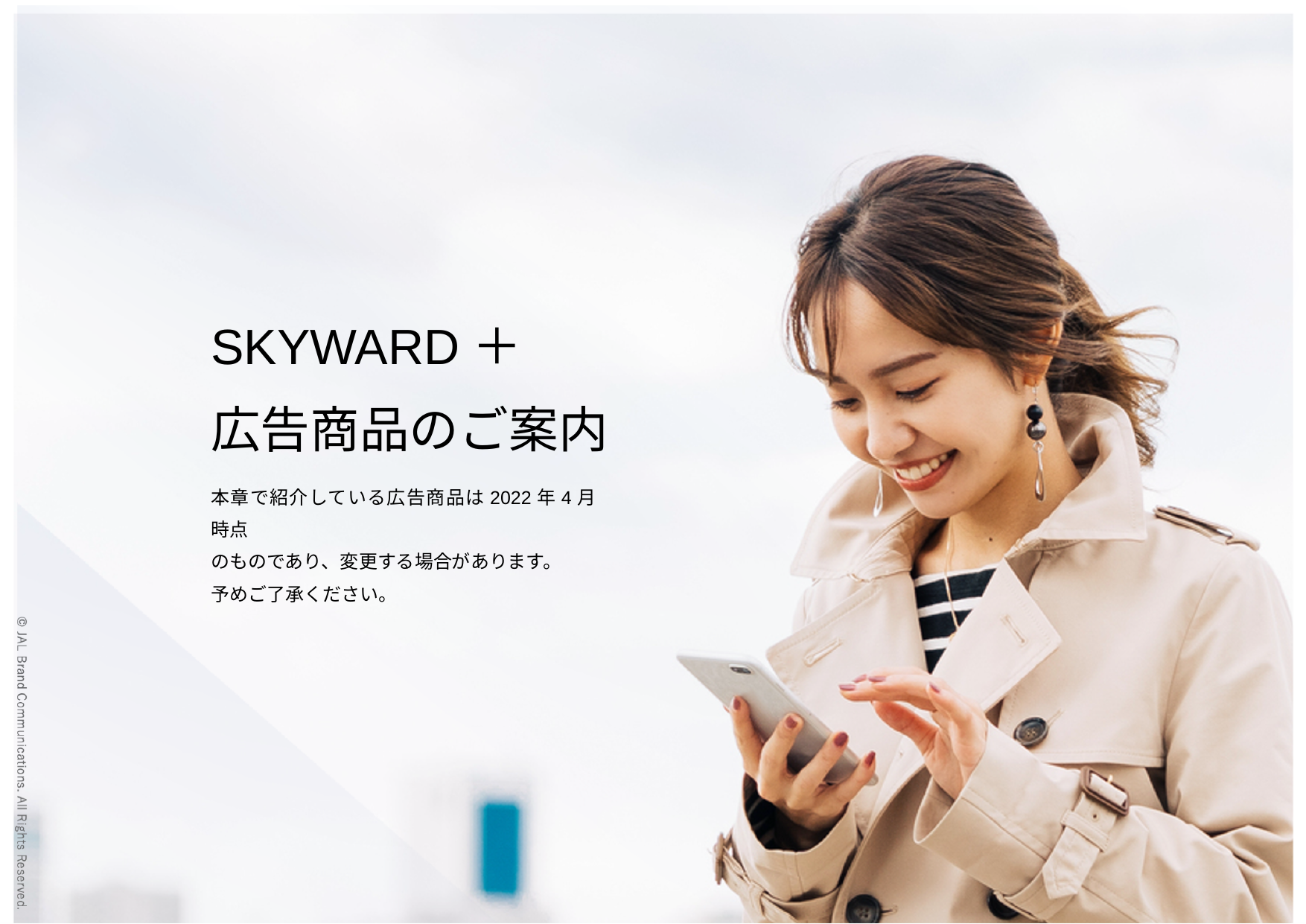

SKYWARD＋
広告商品のご案内
本章で紹介している広告商品は2022年4月時点
のものであり、変更する場合があります。
予めご了承ください。